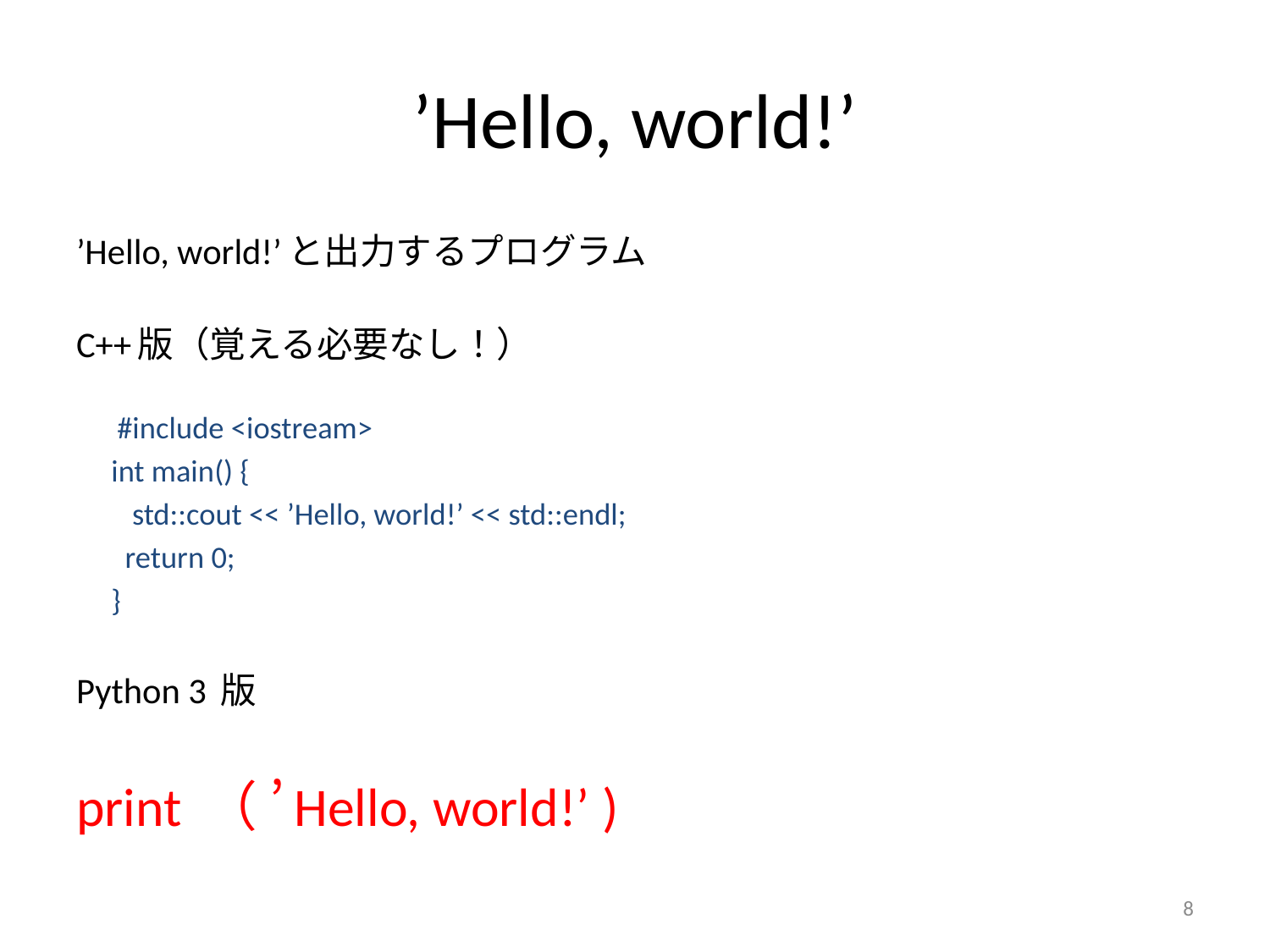

# ’Hello, world!’
’Hello, world!’と出力するプログラム
C++版（覚える必要なし！）
#include <iostream>
     int main() {
        std::cout << ’Hello, world!’ << std::endl;
       return 0;
     }

Python 3 版

print （ ’Hello, world!’ )
8